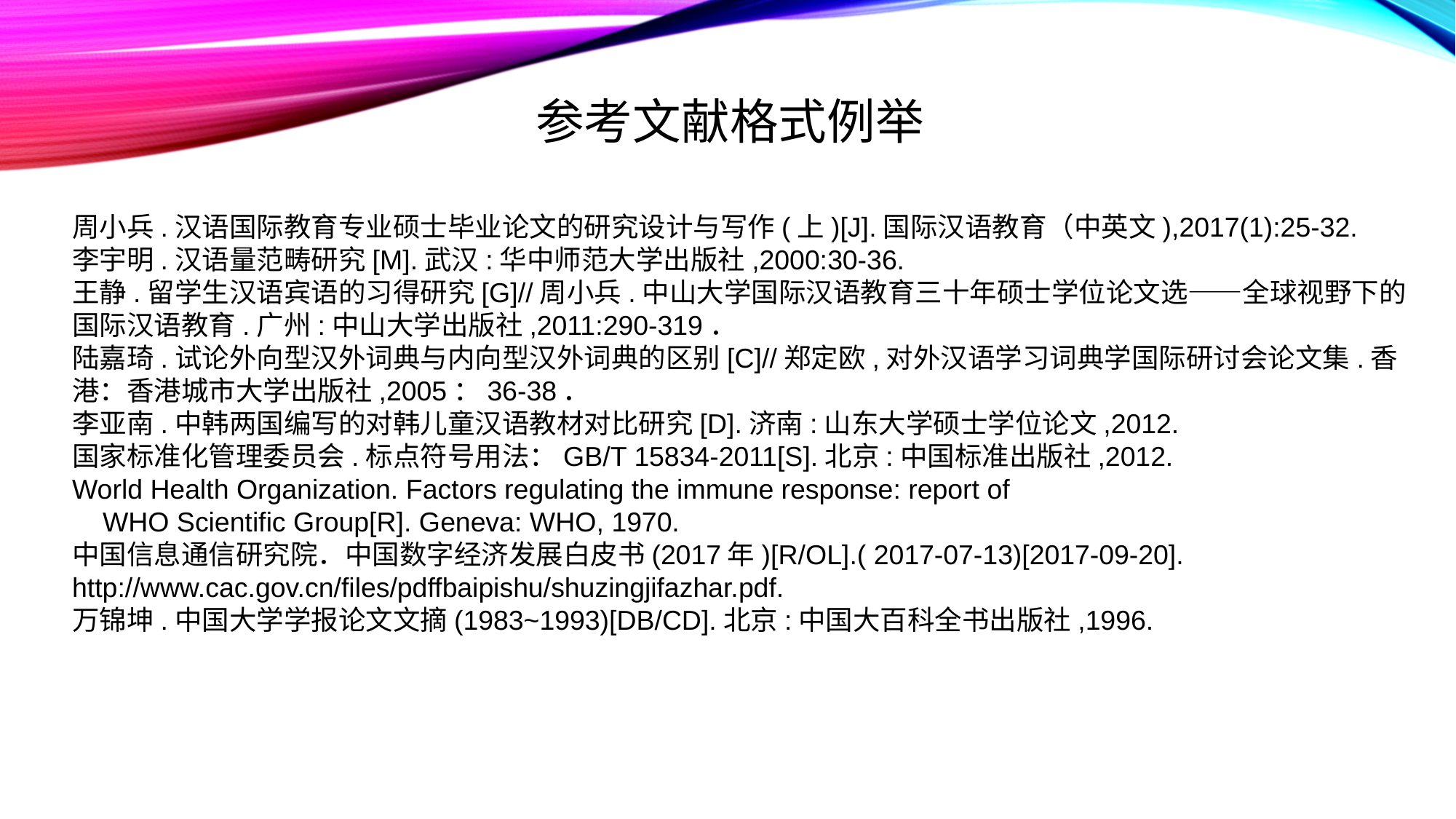

# 参考文献格式例举
周小兵.汉语国际教育专业硕士毕业论文的研究设计与写作(上)[J].国际汉语教育（中英文),2017(1):25-32.
李宇明.汉语量范畴研究[M].武汉:华中师范大学出版社,2000:30-36.
王静.留学生汉语宾语的习得研究[G]//周小兵.中山大学国际汉语教育三十年硕士学位论文选——全球视野下的国际汉语教育.广州:中山大学出版社,2011:290-319．
陆嘉琦.试论外向型汉外词典与内向型汉外词典的区别[C]//郑定欧,对外汉语学习词典学国际研讨会论文集.香港：香港城市大学出版社,2005：36-38．
李亚南.中韩两国编写的对韩儿童汉语教材对比研究[D].济南:山东大学硕士学位论文,2012.
国家标准化管理委员会.标点符号用法：GB/T 15834-2011[S].北京:中国标准出版社,2012.
World Health Organization. Factors regulating the immune response: report of
    WHO Scientific Group[R]. Geneva: WHO, 1970.
中国信息通信研究院．中国数字经济发展白皮书(2017年)[R/OL].( 2017-07-13)[2017-09-20]. http://www.cac.gov.cn/files/pdffbaipishu/shuzingjifazhar.pdf.
万锦坤.中国大学学报论文文摘(1983~1993)[DB/CD].北京:中国大百科全书出版社,1996.